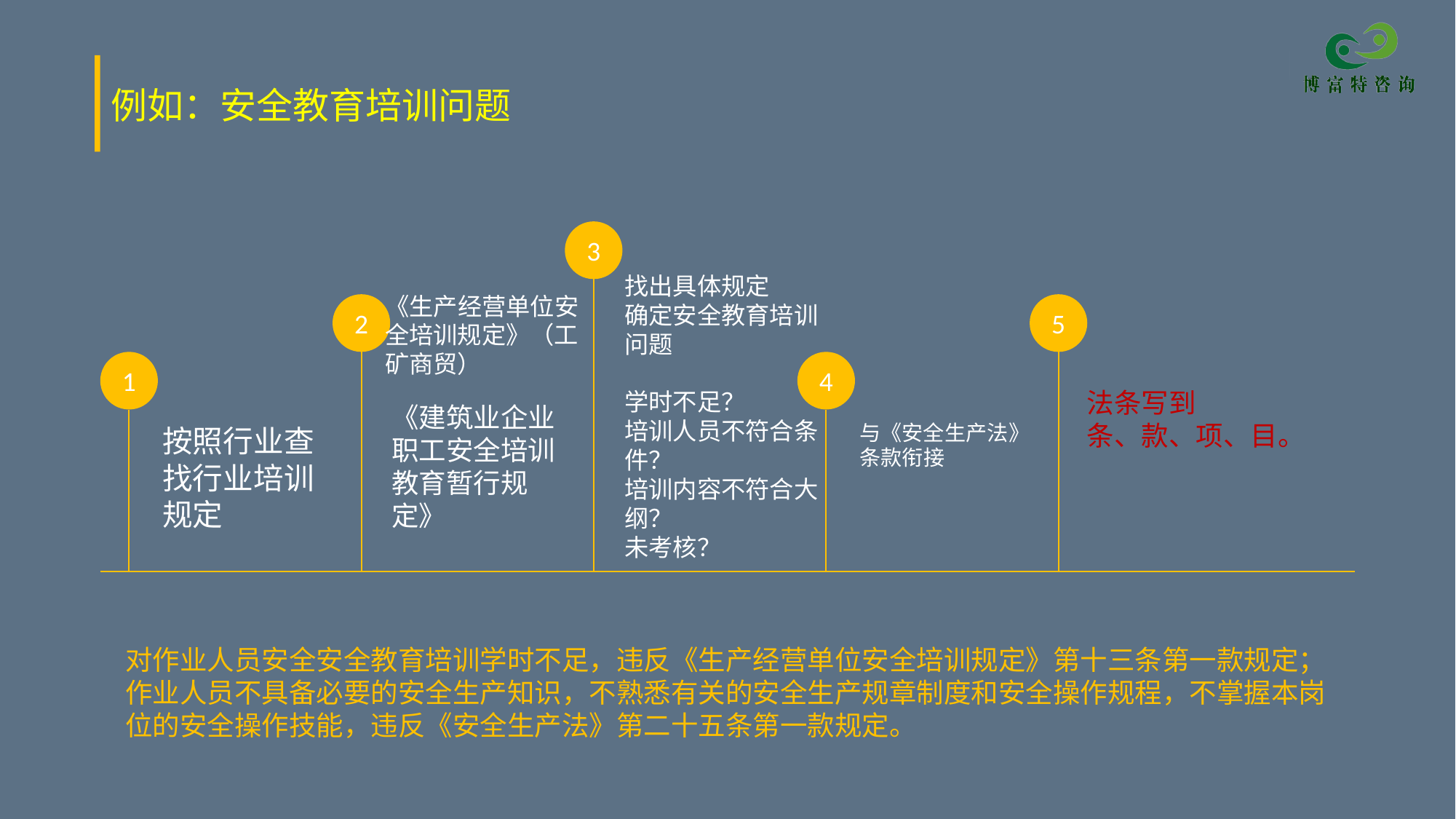

例如：安全教育培训问题
3
找出具体规定
确定安全教育培训
问题

学时不足？
培训人员不符合条件？
培训内容不符合大纲？
未考核？
《生产经营单位安全培训规定》（工矿商贸）
2
5
1
4
法条写到
条、款、项、目。
《建筑业企业职工安全培训教育暂行规定》
与《安全生产法》条款衔接
按照行业查找行业培训规定
对作业人员安全安全教育培训学时不足，违反《生产经营单位安全培训规定》第十三条第一款规定；作业人员不具备必要的安全生产知识，不熟悉有关的安全生产规章制度和安全操作规程，不掌握本岗位的安全操作技能，违反《安全生产法》第二十五条第一款规定。